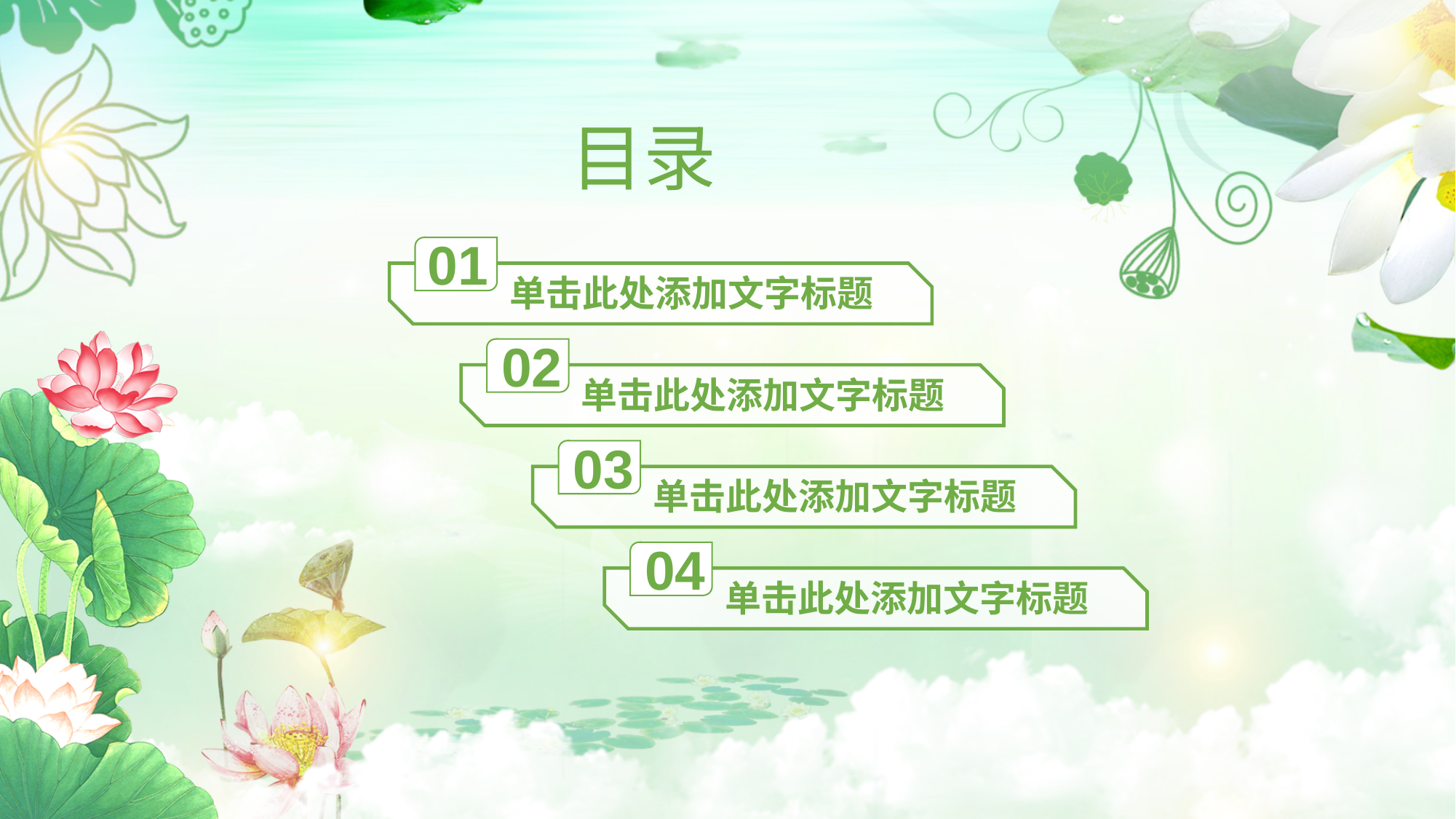

目录
01

单击此处添加文字标题
02

单击此处添加文字标题
03

单击此处添加文字标题
04

单击此处添加文字标题